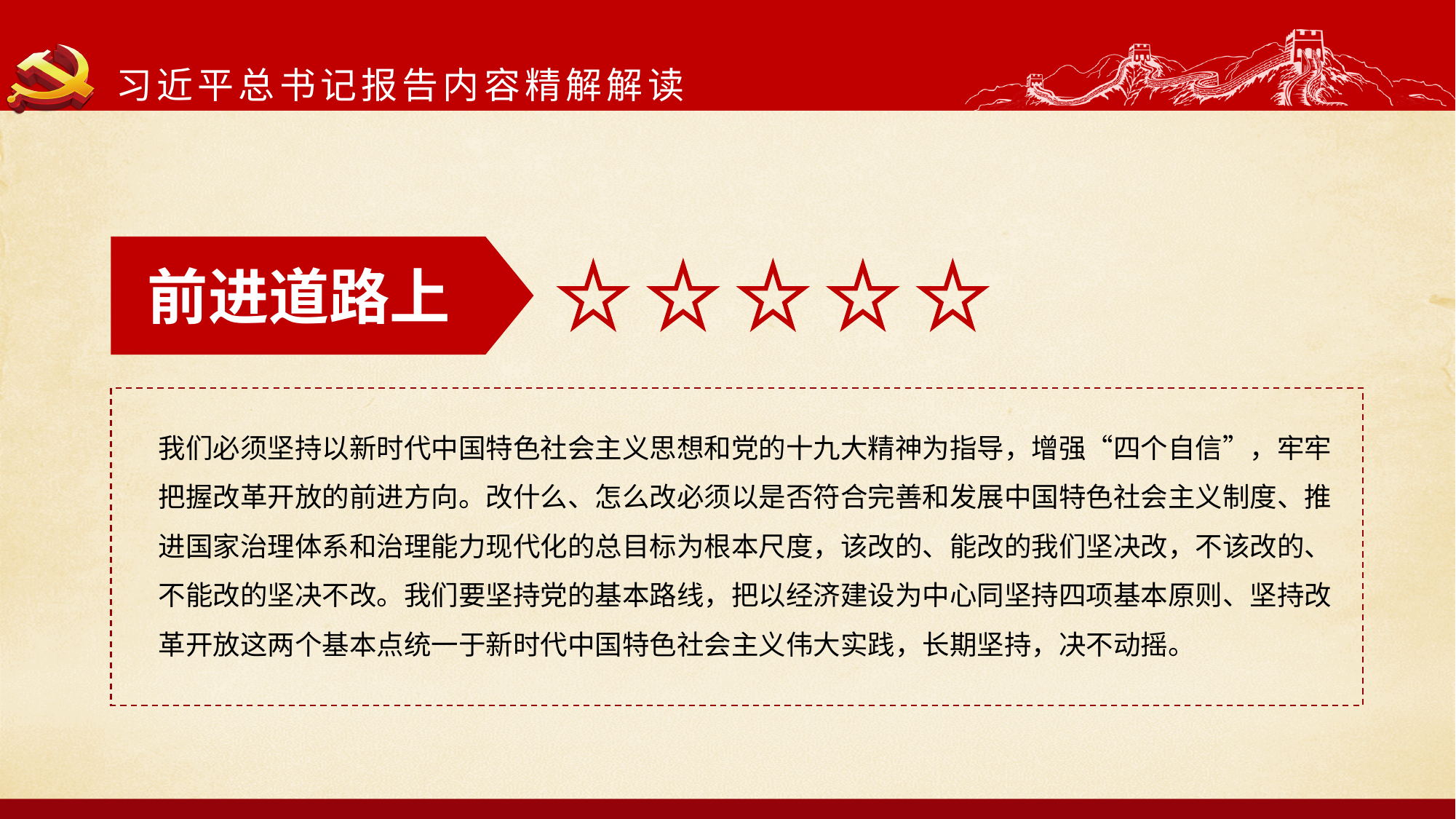

习近平总书记报告内容精解解读

前进道路上

我们必须坚持以新时代中国特色社会主义思想和党的十九大精神为指导，增强“四个自信”，牢牢把握改革开放的前进方向。改什么、怎么改必须以是否符合完善和发展中国特色社会主义制度、推进国家治理体系和治理能力现代化的总目标为根本尺度，该改的、能改的我们坚决改，不该改的、不能改的坚决不改。我们要坚持党的基本路线，把以经济建设为中心同坚持四项基本原则、坚持改革开放这两个基本点统一于新时代中国特色社会主义伟大实践，长期坚持，决不动摇。